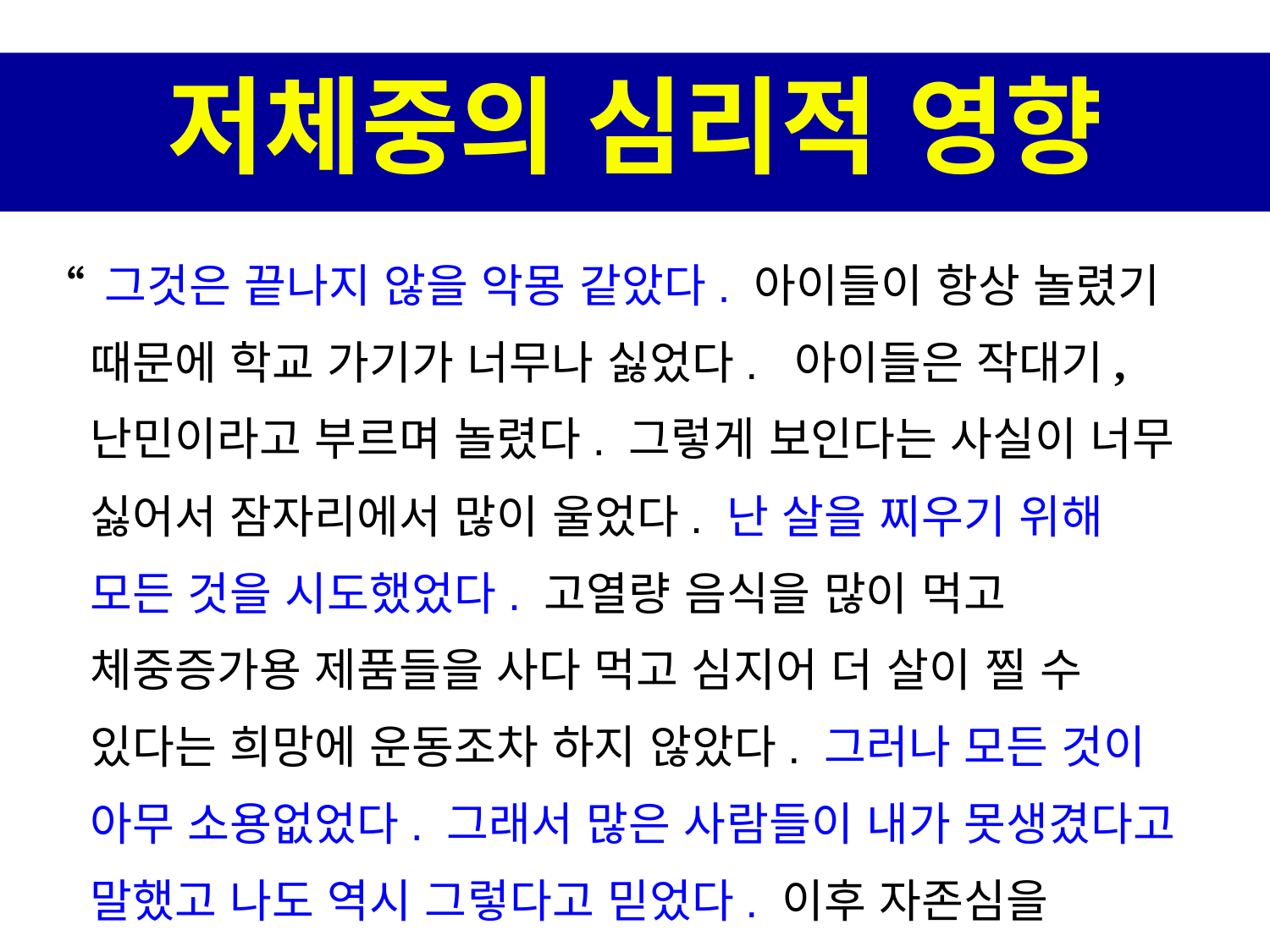

저체중의 심리적 영향
“ 그것은 끝나지 않을 악몽 같았다. 아이들이 항상 놀렸기 때문에 학교 가기가 너무나 싫었다.  아이들은 작대기, 난민이라고 부르며 놀렸다. 그렇게 보인다는 사실이 너무 싫어서 잠자리에서 많이 울었다. 난 살을 찌우기 위해 모든 것을 시도했었다. 고열량 음식을 많이 먹고 체중증가용 제품들을 사다 먹고 심지어 더 살이 찔 수 있다는 희망에 운동조차 하지 않았다. 그러나 모든 것이 아무 소용없었다. 그래서 많은 사람들이 내가 못생겼다고 말했고 나도 역시 그렇다고 믿었다. 이후 자존심을 회복하기 위해 정신과치료를 6년이나 받았다. 다행히 대학을 졸업할 무렵 체중이 늘기 시작해서 지금은 다소 과체중이다. 지금 상태와 예전 상태 중 한 가지를 선택하라고 하면 주저 없이 지금 모습을 선택할 것이다.”